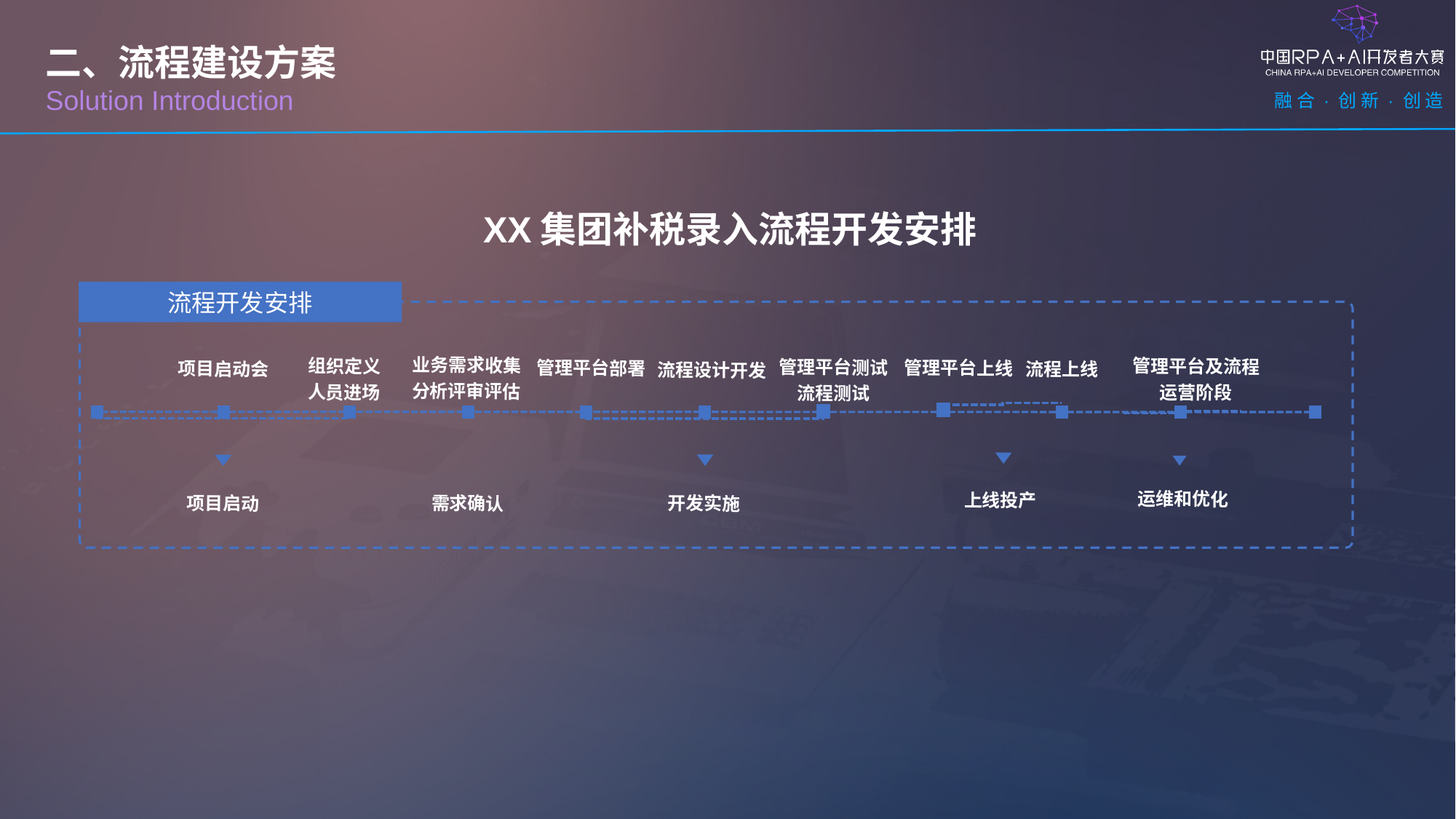

二、流程建设方案
Solution Introduction

XX集团补税录入流程开发安排
流程开发安排

业务需求收集
分析评审评估
组织定义
人员进场
管理平台及流程
运营阶段
管理平台测试
流程测试
管理平台部署
管理平台上线
项目启动会
流程上线
流程设计开发

上线投产
项目启动
需求确认
开发实施

运维和优化